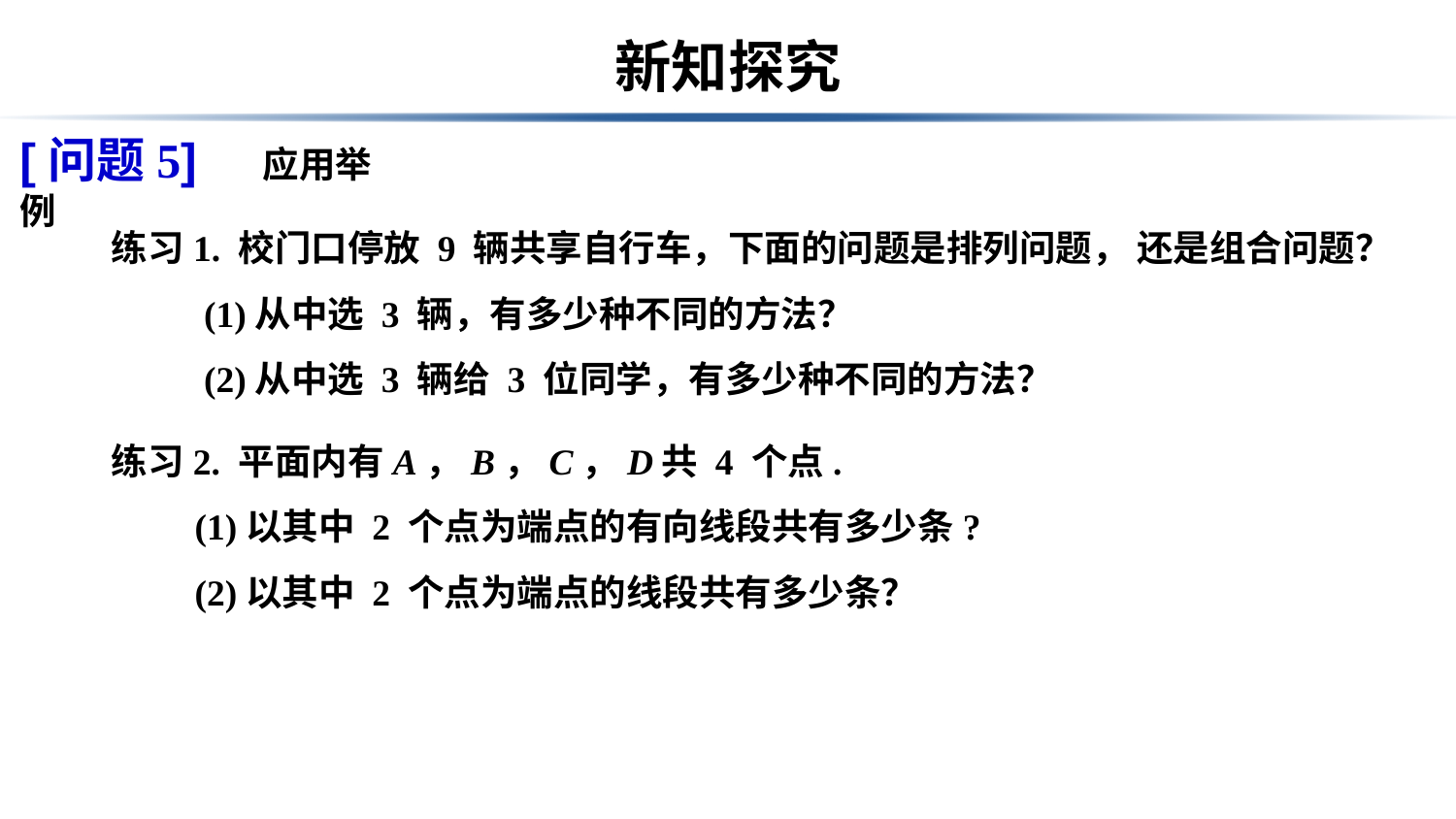

# 新知探究
[问题5]    应用举例
练习1. 校门口停放 9 辆共享自行车，下面的问题是排列问题， 还是组合问题？
          (1)从中选 3 辆，有多少种不同的方法？
          (2)从中选 3 辆给 3 位同学，有多少种不同的方法？
练习2. 平面内有A，B，C，D共 4 个点.
         (1)以其中 2 个点为端点的有向线段共有多少条?
         (2)以其中 2 个点为端点的线段共有多少条？